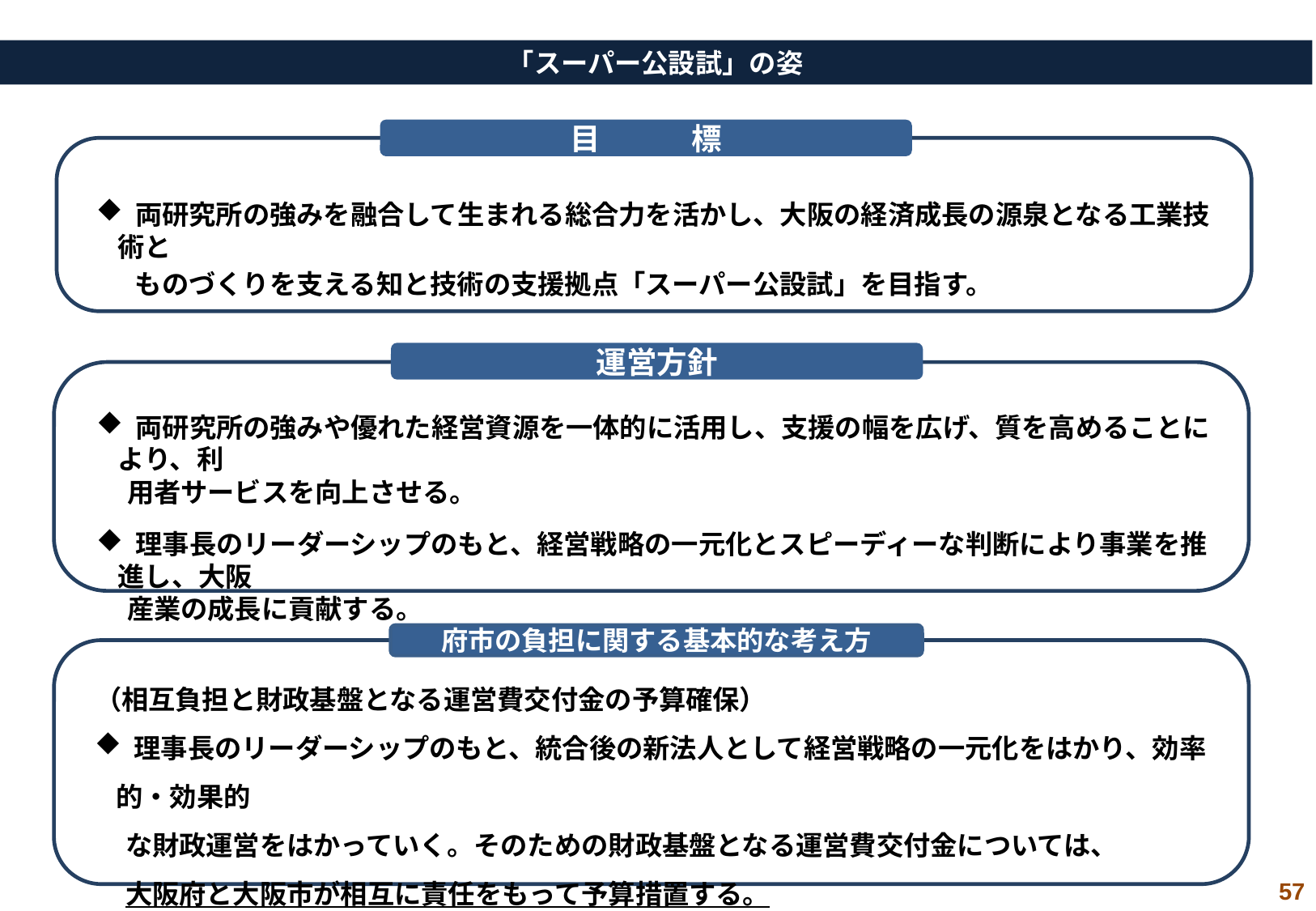

「スーパー公設試」の姿
目　　　標

 両研究所の強みを融合して生まれる総合力を活かし、大阪の経済成長の源泉となる工業技術と
　  ものづくりを支える知と技術の支援拠点「スーパー公設試」を目指す。

運営方針

 両研究所の強みや優れた経営資源を一体的に活用し、支援の幅を広げ、質を高めることにより、利
    用者サービスを向上させる。

 理事長のリーダーシップのもと、経営戦略の一元化とスピーディーな判断により事業を推進し、大阪
    産業の成長に貢献する。
府市の負担に関する基本的な考え方

（相互負担と財政基盤となる運営費交付金の予算確保）
 理事長のリーダーシップのもと、統合後の新法人として経営戦略の一元化をはかり、効率的・効果的
    な財政運営をはかっていく。そのための財政基盤となる運営費交付金については、
    大阪府と大阪市が相互に責任をもって予算措置する。

57